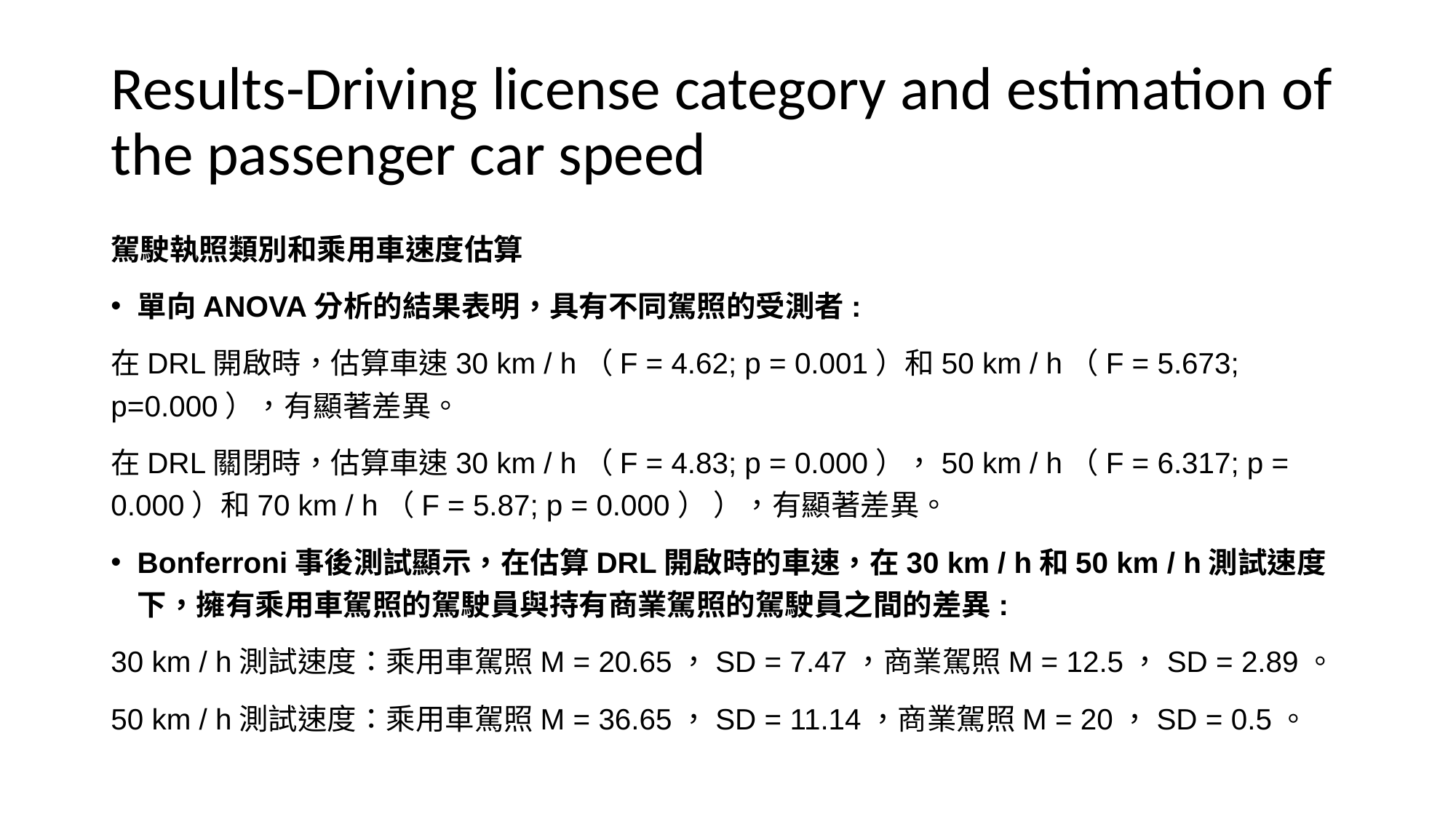

# Results-Driving license category and estimation of the passenger car speed
駕駛執照類別和乘用車速度估算
單向ANOVA分析的結果表明，具有不同駕照的受測者:
在DRL開啟時，估算車速30 km / h（F = 4.62; p = 0.001）和50 km / h（F = 5.673; p=0.000），有顯著差異。
在DRL關閉時，估算車速30 km / h（F = 4.83; p = 0.000），50 km / h（F = 6.317; p = 0.000）和70 km / h（F = 5.87; p = 0.000） ），有顯著差異。
Bonferroni事後測試顯示，在估算DRL開啟時的車速，在30 km / h和50 km / h測試速度下，擁有乘用車駕照的駕駛員與持有商業駕照的駕駛員之間的差異:
30 km / h測試速度：乘用車駕照M = 20.65，SD = 7.47，商業駕照M = 12.5，SD = 2.89。
50 km / h測試速度：乘用車駕照M = 36.65，SD = 11.14，商業駕照M = 20，SD = 0.5。